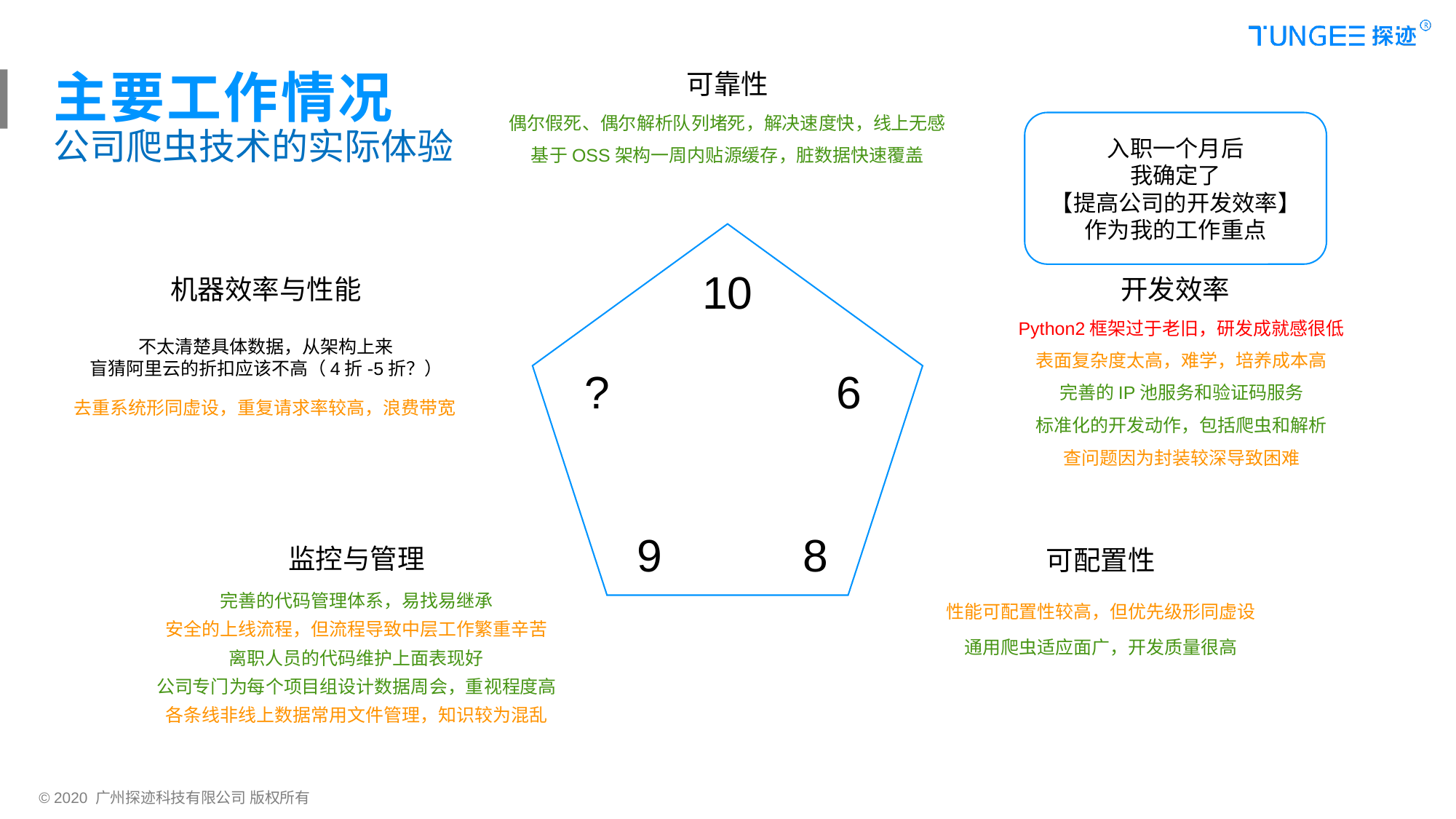

主要工作情况
可靠性

偶尔假死、偶尔解析队列堵死，解决速度快，线上无感
入职一个月后
我确定了
【提高公司的开发效率】
作为我的工作重点
公司爬虫技术的实际体验
基于OSS架构一周内贴源缓存，脏数据快速覆盖

10
机器效率与性能
开发效率
Python2框架过于老旧，研发成就感很低
不太清楚具体数据，从架构上来
盲猜阿里云的折扣应该不高（4折-5折？）
表面复杂度太高，难学，培养成本高
?
6
完善的IP池服务和验证码服务
去重系统形同虚设，重复请求率较高，浪费带宽
标准化的开发动作，包括爬虫和解析
查问题因为封装较深导致困难
9
8
监控与管理
可配置性
完善的代码管理体系，易找易继承
性能可配置性较高，但优先级形同虚设
安全的上线流程，但流程导致中层工作繁重辛苦
通用爬虫适应面广，开发质量很高
离职人员的代码维护上面表现好
公司专门为每个项目组设计数据周会，重视程度高
各条线非线上数据常用文件管理，知识较为混乱
6